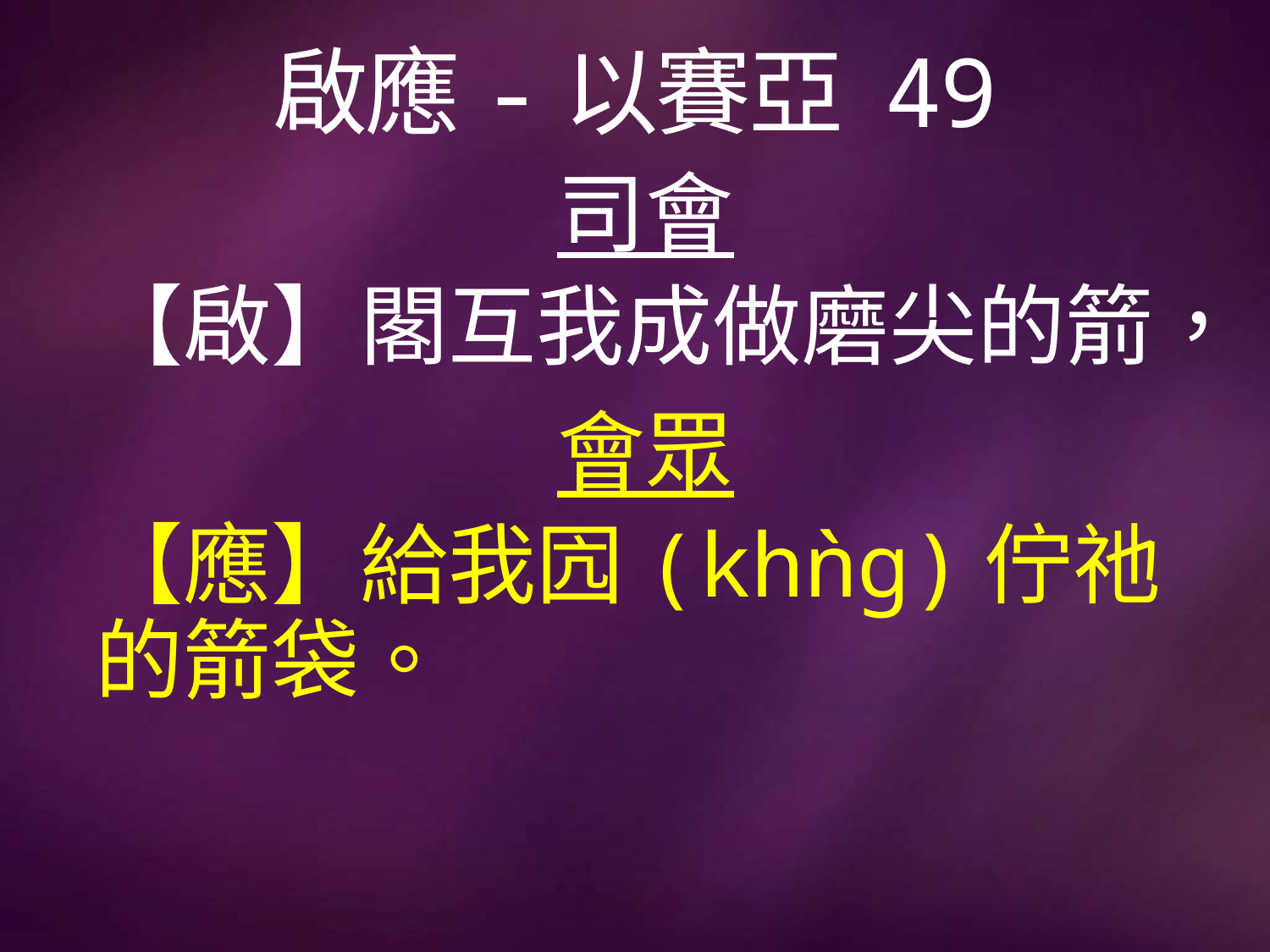

# 啟應-以賽亞 49
司會
【啟】閣互我成做磨尖的箭，

會眾
【應】給我囥(khǹg)佇祂的箭袋。